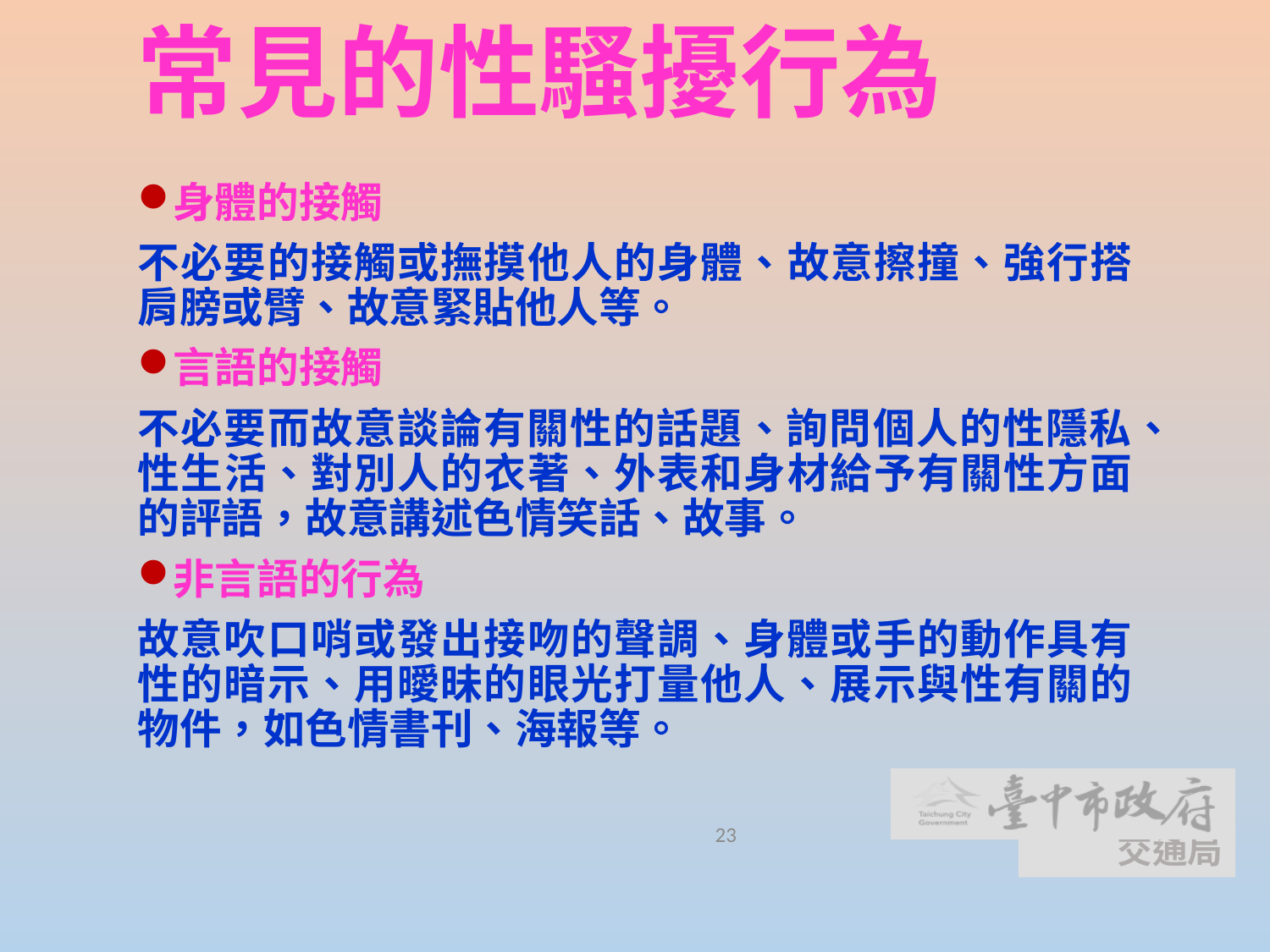

# 常見的性騷擾行為
身體的接觸
不必要的接觸或撫摸他人的身體、故意擦撞、強行搭肩膀或臂、故意緊貼他人等。
言語的接觸
不必要而故意談論有關性的話題、詢問個人的性隱私、性生活、對別人的衣著、外表和身材給予有關性方面的評語，故意講述色情笑話、故事。
非言語的行為
故意吹口哨或發出接吻的聲調、身體或手的動作具有性的暗示、用曖昧的眼光打量他人、展示與性有關的物件，如色情書刊、海報等。
23